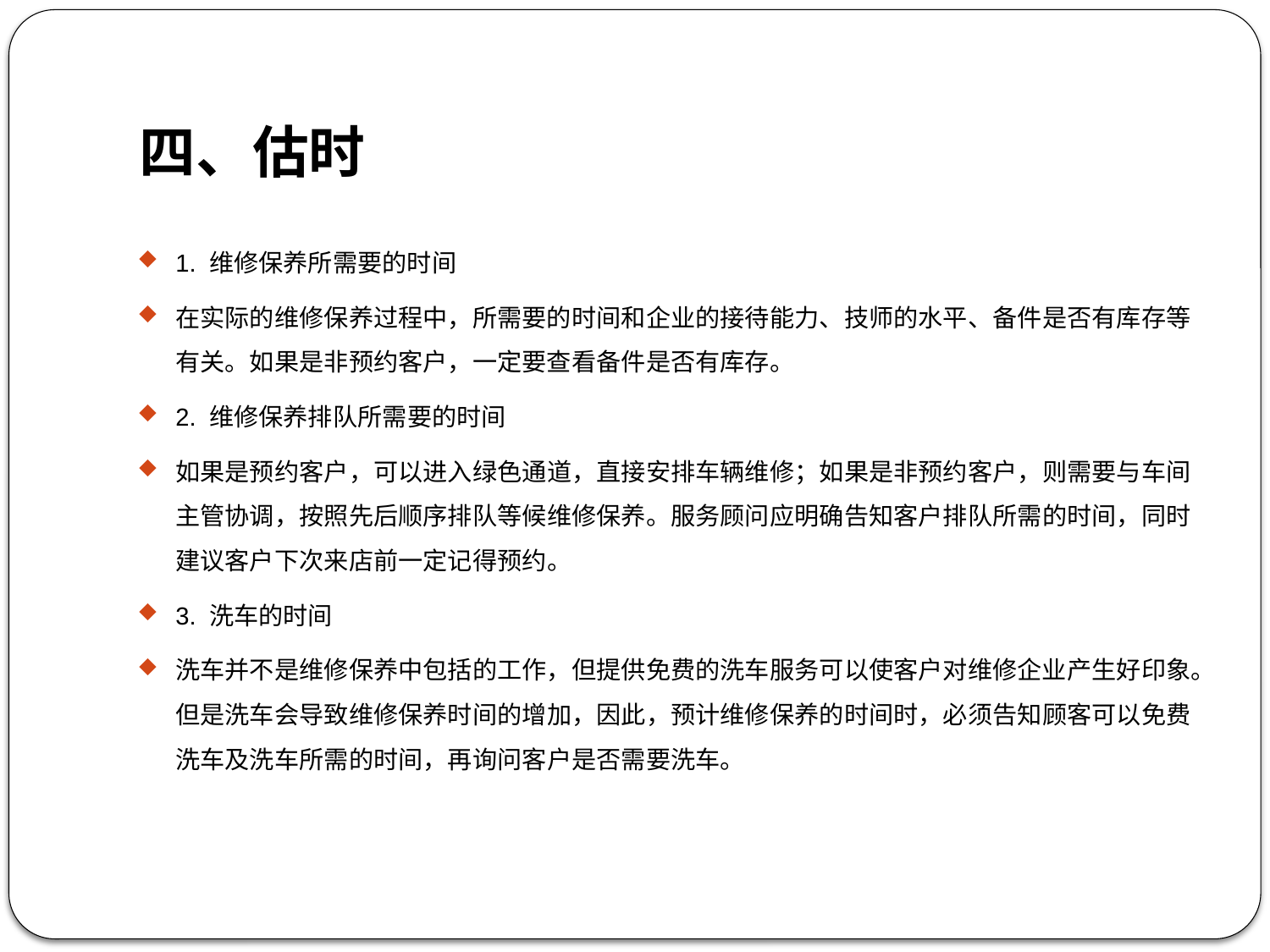

# 四、估时
1. 维修保养所需要的时间
在实际的维修保养过程中，所需要的时间和企业的接待能力、技师的水平、备件是否有库存等有关。如果是非预约客户，一定要查看备件是否有库存。
2. 维修保养排队所需要的时间
如果是预约客户，可以进入绿色通道，直接安排车辆维修；如果是非预约客户，则需要与车间主管协调，按照先后顺序排队等候维修保养。服务顾问应明确告知客户排队所需的时间，同时建议客户下次来店前一定记得预约。
3. 洗车的时间
洗车并不是维修保养中包括的工作，但提供免费的洗车服务可以使客户对维修企业产生好印象。但是洗车会导致维修保养时间的增加，因此，预计维修保养的时间时，必须告知顾客可以免费洗车及洗车所需的时间，再询问客户是否需要洗车。